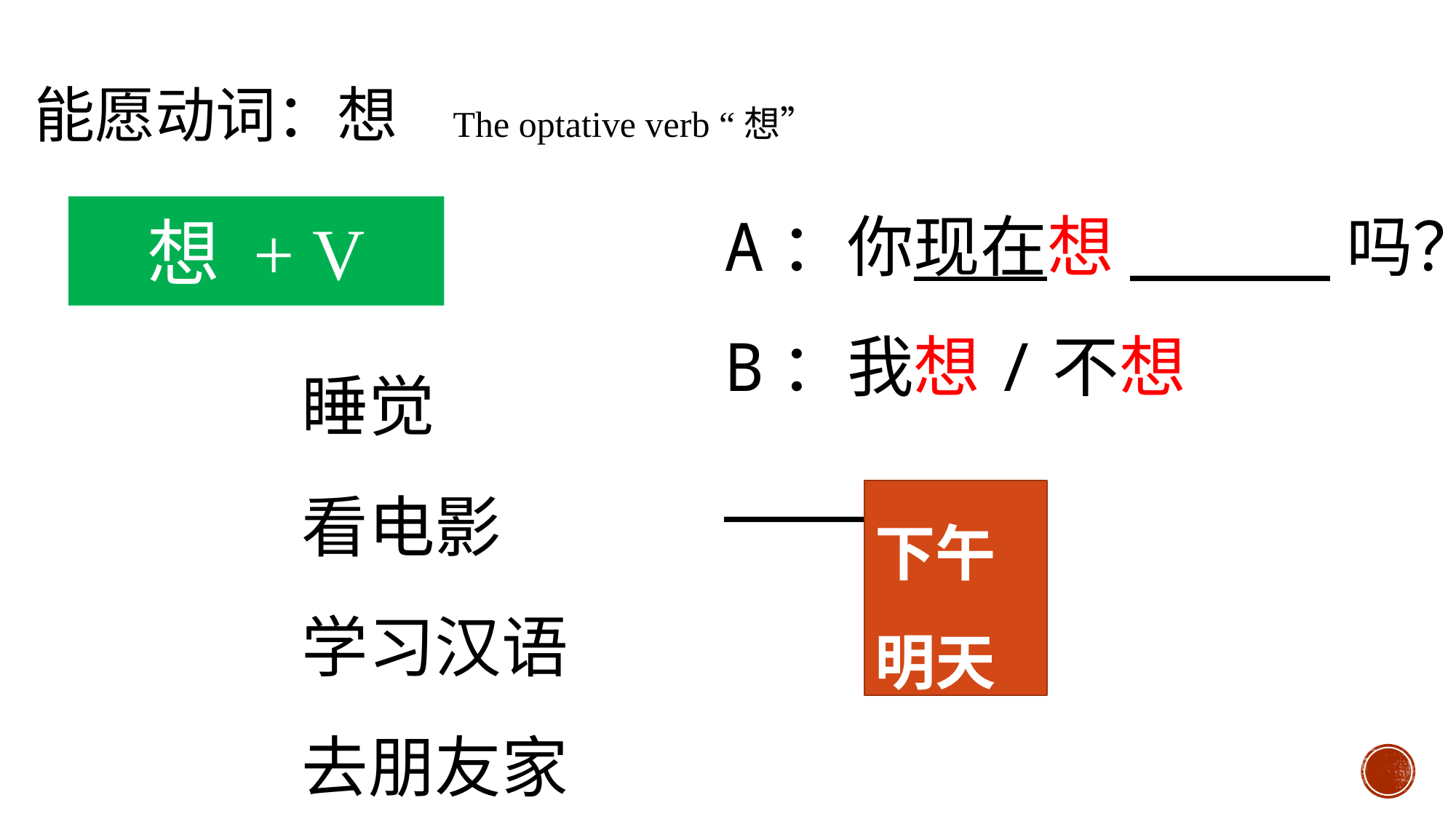

能愿动词：想   The optative verb “想”
A：你现在想_____吗？
B：我想/不想______。

想 + V
睡觉
看电影
学习汉语
去朋友家

下午
明天